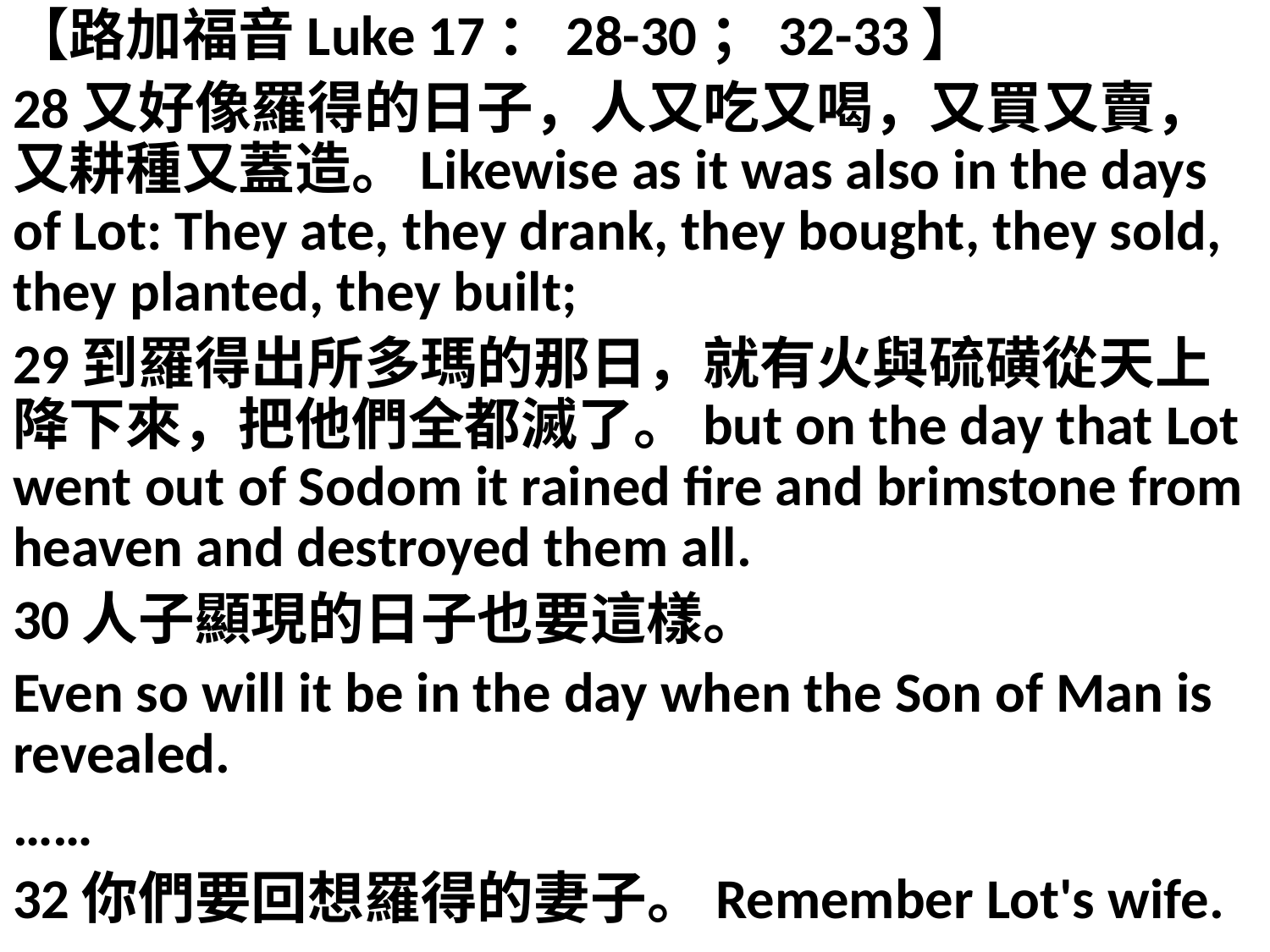

【路加福音Luke 17：28-30；32-33】
28又好像羅得的日子，人又吃又喝，又買又賣，又耕種又蓋造。Likewise as it was also in the days of Lot: They ate, they drank, they bought, they sold, they planted, they built;
29到羅得出所多瑪的那日，就有火與硫磺從天上降下來，把他們全都滅了。but on the day that Lot went out of Sodom it rained fire and brimstone from heaven and destroyed them all.
30人子顯現的日子也要這樣。
Even so will it be in the day when the Son of Man is revealed.
……
32你們要回想羅得的妻子。Remember Lot's wife.